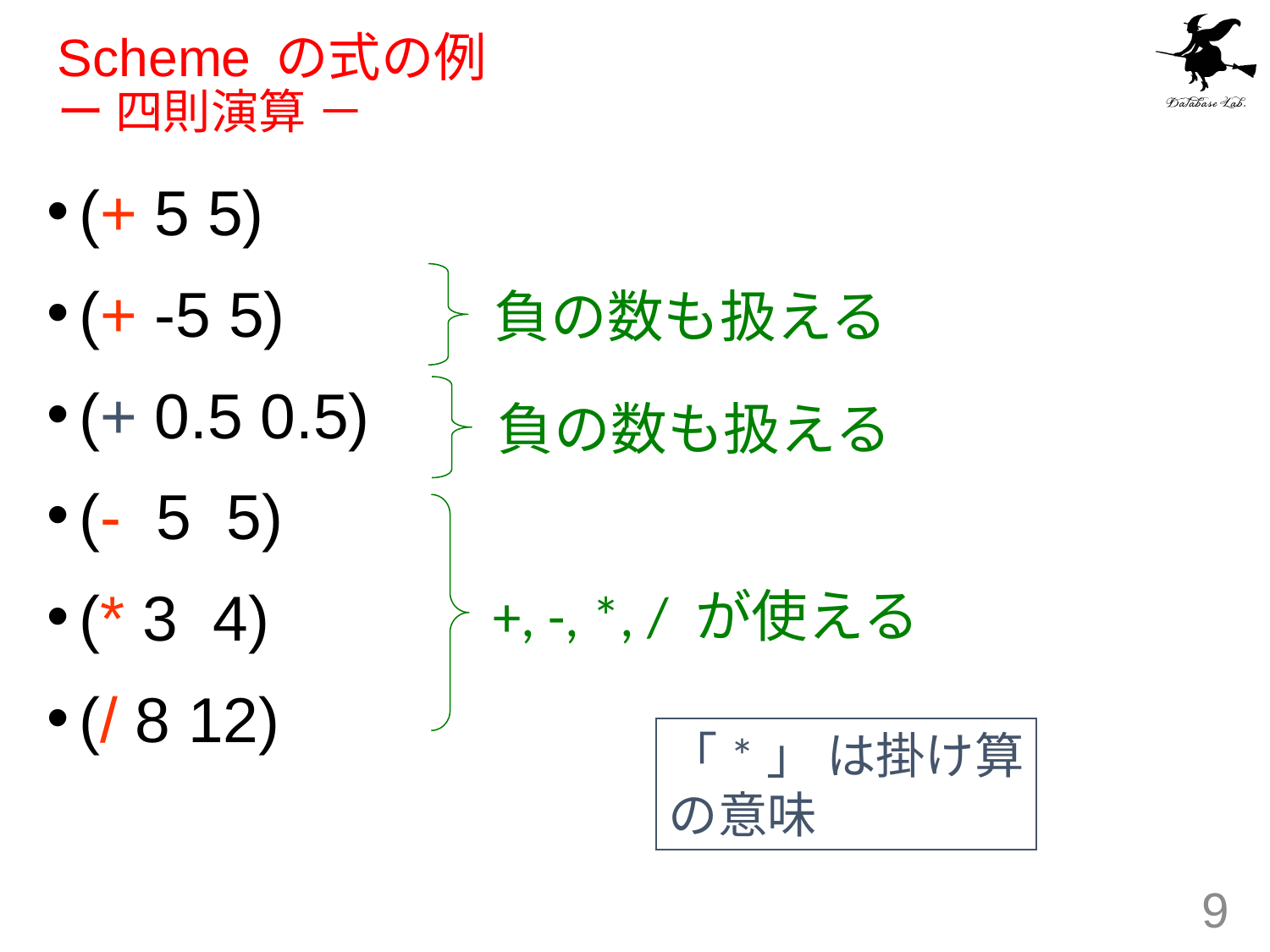

# Scheme の式の例 ー 四則演算 －
(+ 5 5)
(+ -5 5)
(+ 0.5 0.5)
(-  5  5)
(* 3  4)
(/ 8 12)

負の数も扱える

負の数も扱える

+, -, *, / が使える
「*」 は掛け算
の意味
9